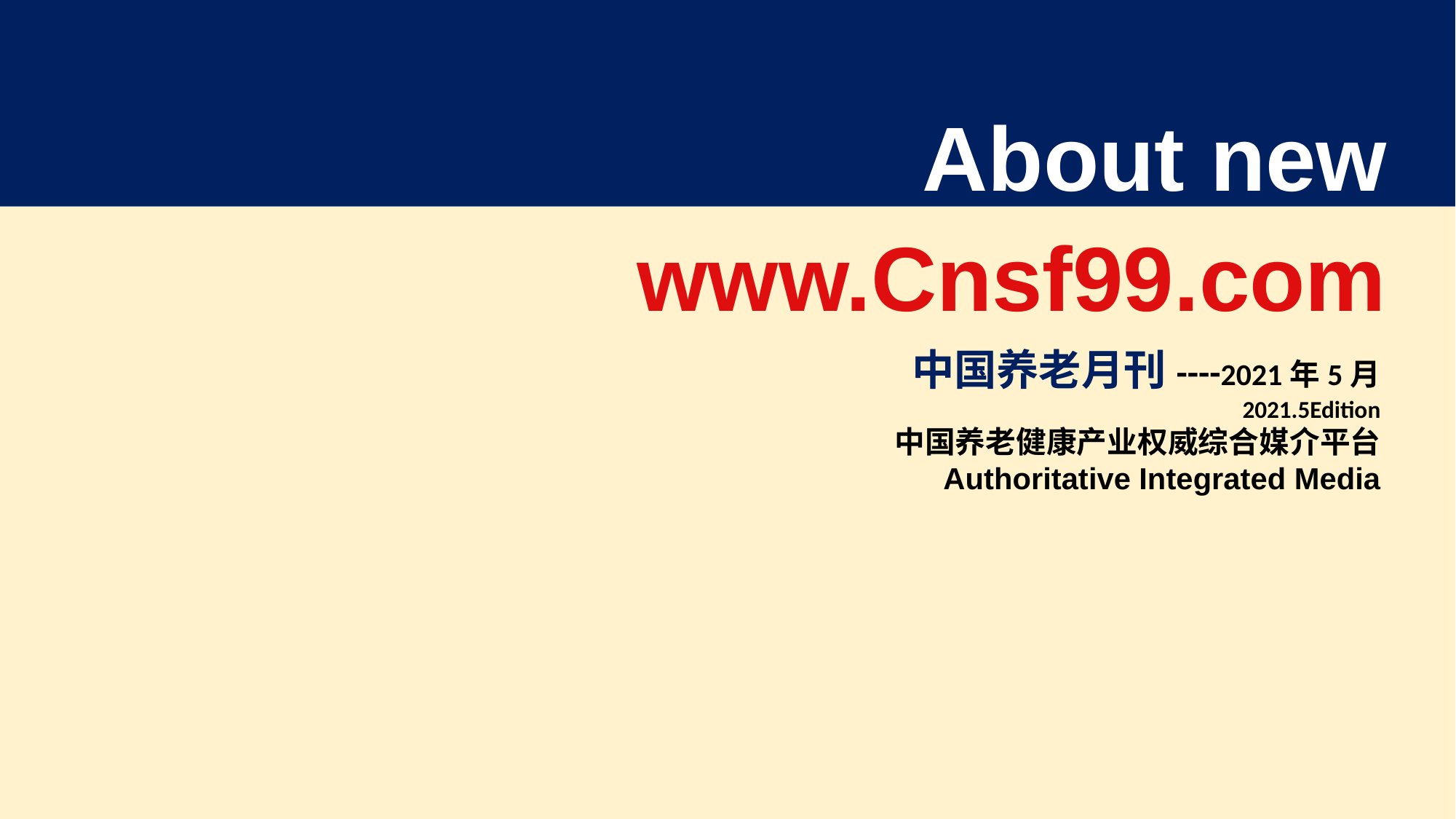

About new
www.Cnsf99.com

中国养老月刊----2021年5月
2021.5Edition
中国养老健康产业权威综合媒介平台
Authoritative Integrated Media